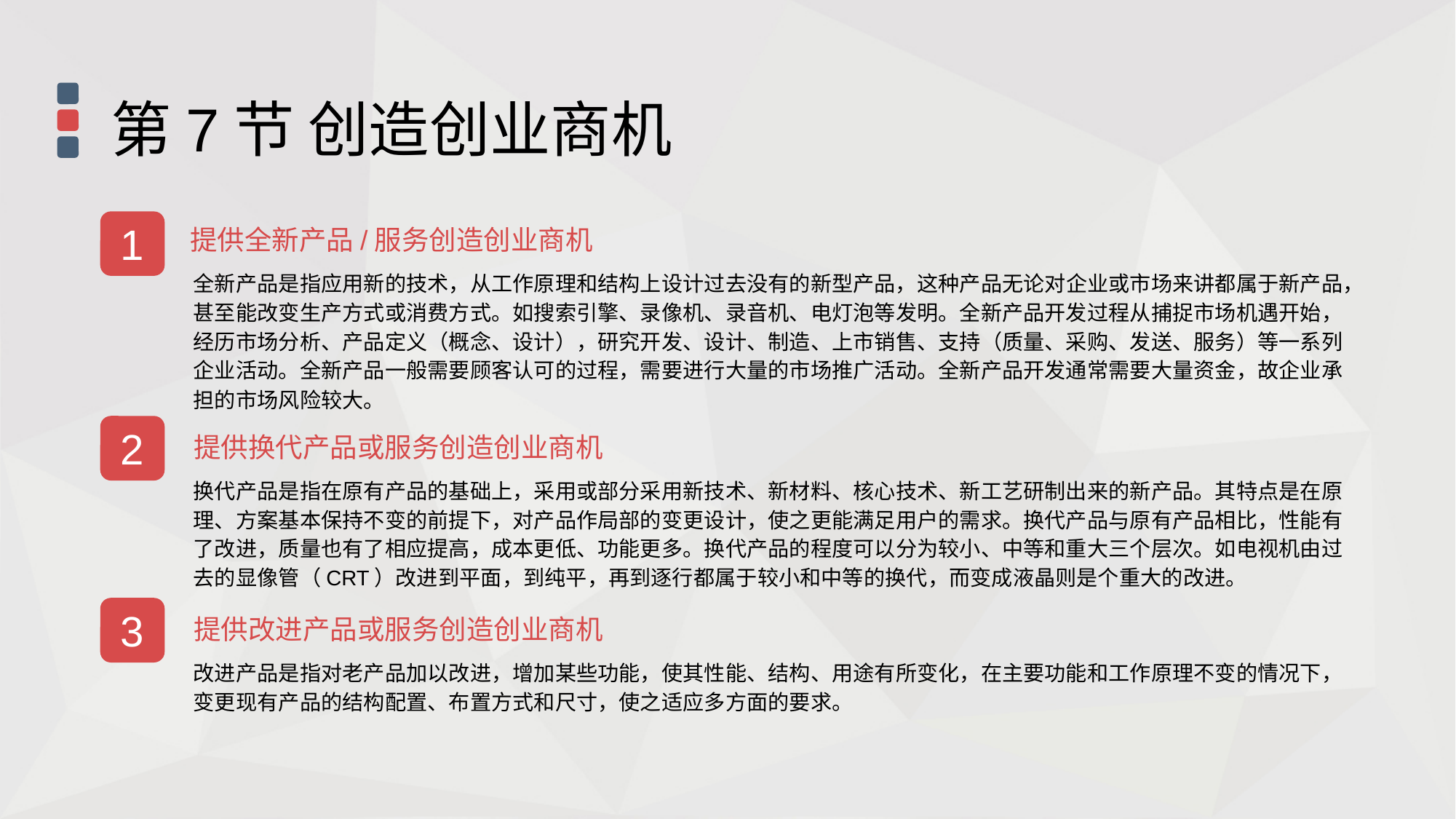

第7节 创造创业商机
1
提供全新产品/服务创造创业商机
全新产品是指应用新的技术，从工作原理和结构上设计过去没有的新型产品，这种产品无论对企业或市场来讲都属于新产品，甚至能改变生产方式或消费方式。如搜索引擎、录像机、录音机、电灯泡等发明。全新产品开发过程从捕捉市场机遇开始，经历市场分析、产品定义（概念、设计），研究开发、设计、制造、上市销售、支持（质量、采购、发送、服务）等一系列企业活动。全新产品一般需要顾客认可的过程，需要进行大量的市场推广活动。全新产品开发通常需要大量资金，故企业承担的市场风险较大。
2
提供换代产品或服务创造创业商机
换代产品是指在原有产品的基础上，采用或部分采用新技术、新材料、核心技术、新工艺研制出来的新产品。其特点是在原理、方案基本保持不变的前提下，对产品作局部的变更设计，使之更能满足用户的需求。换代产品与原有产品相比，性能有了改进，质量也有了相应提高，成本更低、功能更多。换代产品的程度可以分为较小、中等和重大三个层次。如电视机由过去的显像管（CRT）改进到平面，到纯平，再到逐行都属于较小和中等的换代，而变成液晶则是个重大的改进。
3
提供改进产品或服务创造创业商机
改进产品是指对老产品加以改进，增加某些功能，使其性能、结构、用途有所变化，在主要功能和工作原理不变的情况下，变更现有产品的结构配置、布置方式和尺寸，使之适应多方面的要求。